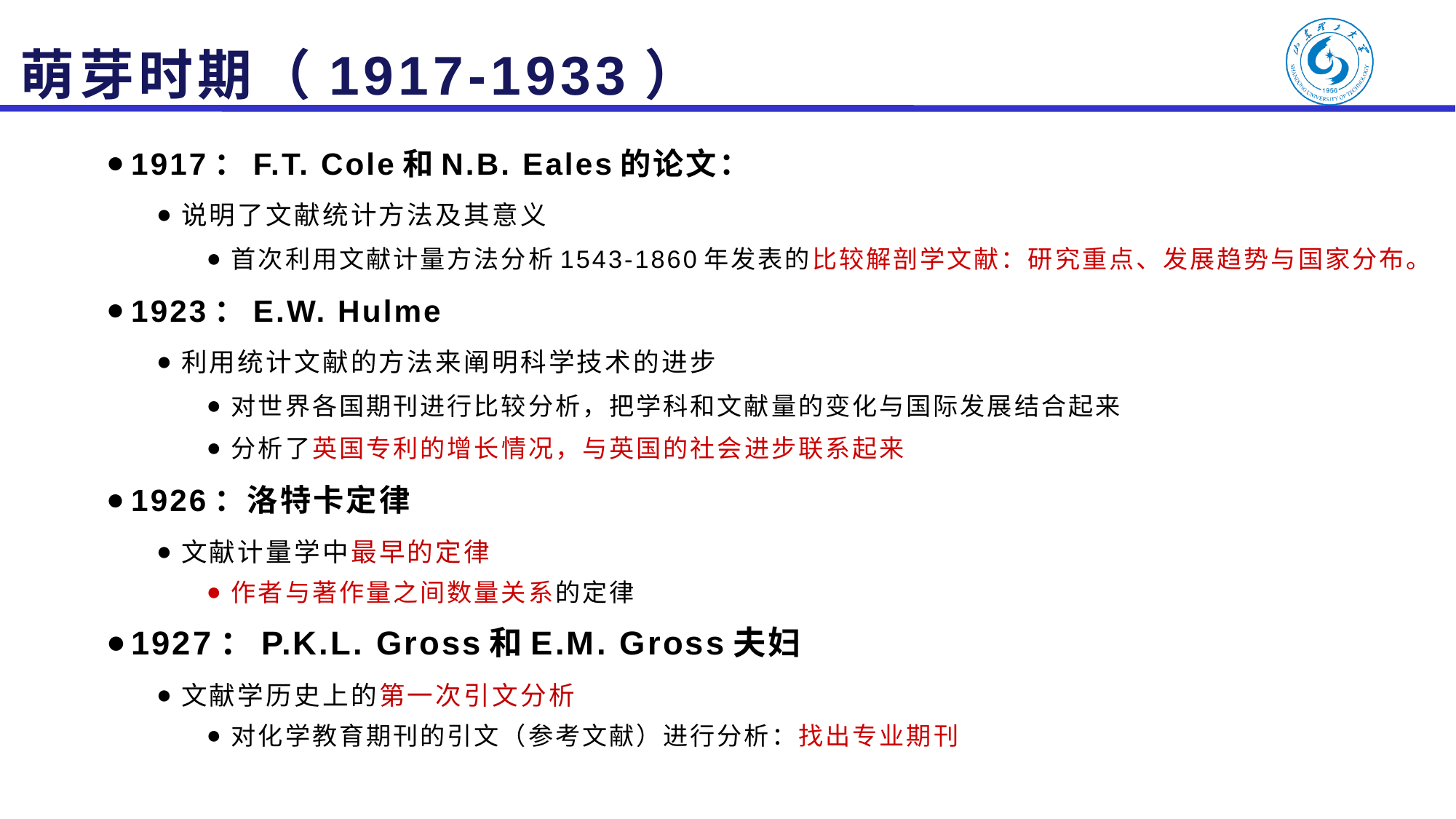

# 萌芽时期（1917-1933）
1917：F.T. Cole和N.B. Eales的论文：
说明了文献统计方法及其意义
首次利用文献计量方法分析1543-1860年发表的比较解剖学文献：研究重点、发展趋势与国家分布。
1923：E.W. Hulme
利用统计文献的方法来阐明科学技术的进步
对世界各国期刊进行比较分析，把学科和文献量的变化与国际发展结合起来
分析了英国专利的增长情况，与英国的社会进步联系起来
1926：洛特卡定律
文献计量学中最早的定律
作者与著作量之间数量关系的定律
1927：P.K.L. Gross和E.M. Gross夫妇
文献学历史上的第一次引文分析
对化学教育期刊的引文（参考文献）进行分析：找出专业期刊